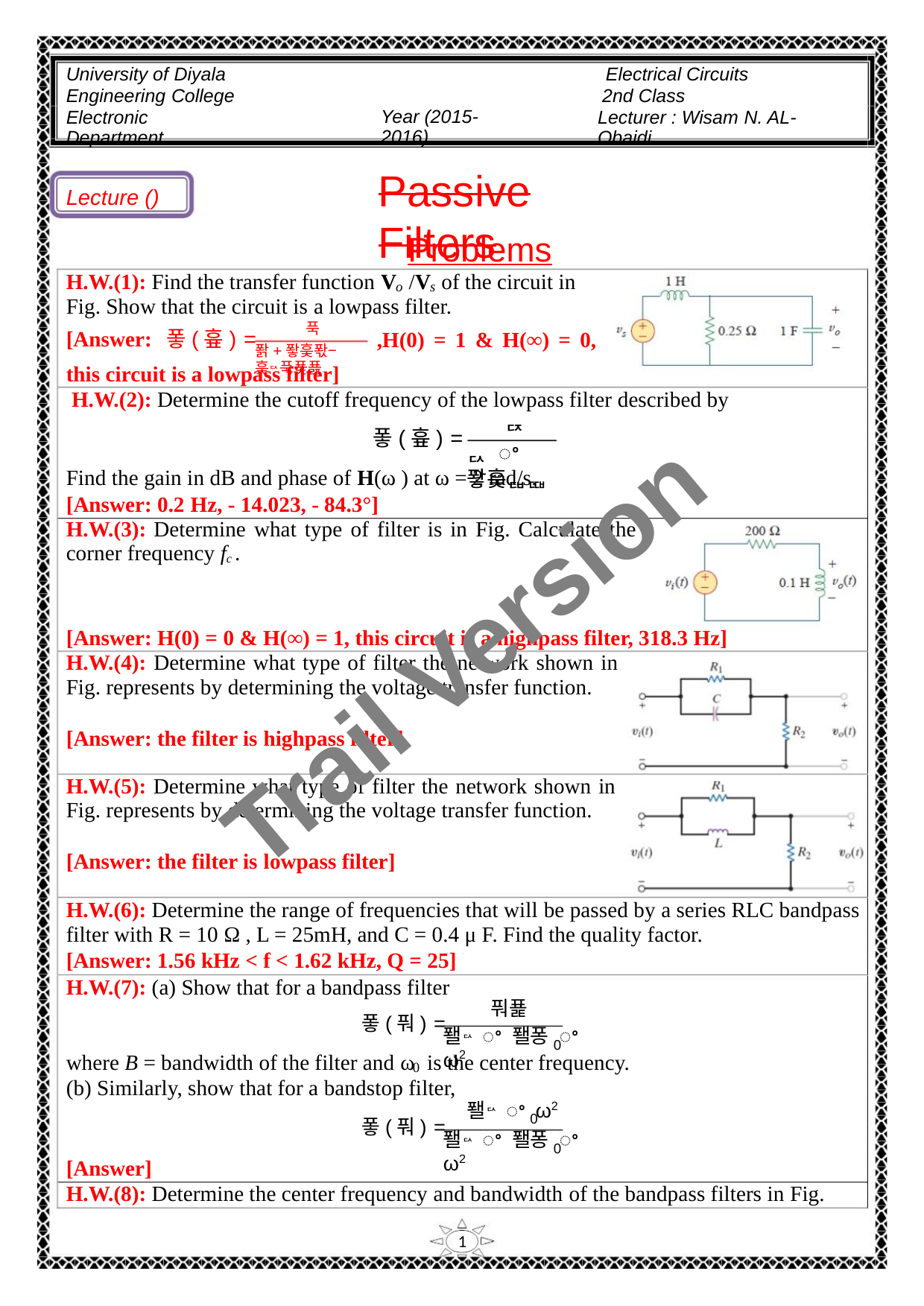

University of Diyala
Engineering College
Electronic Department
Electrical Circuits
2nd Class
Lecturer : Wisam N. AL-Obaidi
Year (2015-2016)
Passive Filters
Lecture ()
Problems
H.W.(1): Find the transfer function V /V of the circuit in
o
s
Fig. Show that the circuit is a lowpass filter.
푹
[Answer: 퐇(흎) =
,H(0) = 1 & H(∞) = 0,
퐑+퐣훚퐋− 훚ퟐ푹푳푪
this circuit is a lowpass filter]
H.W.(2): Determine the cutoff frequency of the lowpass filter described by
ퟒ
퐇(흎) =
ퟐ ꢀ 퐣훚ퟏퟎ
Find the gain in dB and phase of H(ω ) at ω = 2 rad/s.
[Answer: 0.2 Hz, - 14.023, - 84.3°]
H.W.(3): Determine what type of filter is in Fig. Calculate the
corner frequency fc .
Trail Version
Trail Version
Trail Version
Trail Version
Trail Version
Trail Version
Trail Version
Trail Version
Trail Version
Trail Version
Trail Version
Trail Version
Trail Version
[Answer: H(0) = 0 & H(∞) = 1, this circuit is a highpass filter, 318.3 Hz]
H.W.(4): Determine what type of filter the network shown in
Fig. represents by determining the voltage transfer function.
[Answer: the filter is highpass filter]
H.W.(5): Determine what type of filter the network shown in
Fig. represents by determining the voltage transfer function.
[Answer: the filter is lowpass filter]
H.W.(6): Determine the range of frequencies that will be passed by a series RLC bandpass
filter with R = 10 Ω , L = 25mH, and C = 0.4 μ F. Find the quality factor.
[Answer: 1.56 kHz < f < 1.62 kHz, Q = 25]
H.W.(7): (a) Show that for a bandpass filter
풔푩
퐇(풔) =
퐬ퟐ ꢀ 퐬퐁 ꢀ ω2
0
where B = bandwidth of the filter and ω is the center frequency.
0
(b) Similarly, show that for a bandstop filter,
퐬ퟐ ꢀ ω2
0
퐇(풔) =
퐬ퟐ ꢀ 퐬퐁 ꢀ ω2
0
[Answer]
H.W.(8): Determine the center frequency and bandwidth of the bandpass filters in Fig.
1